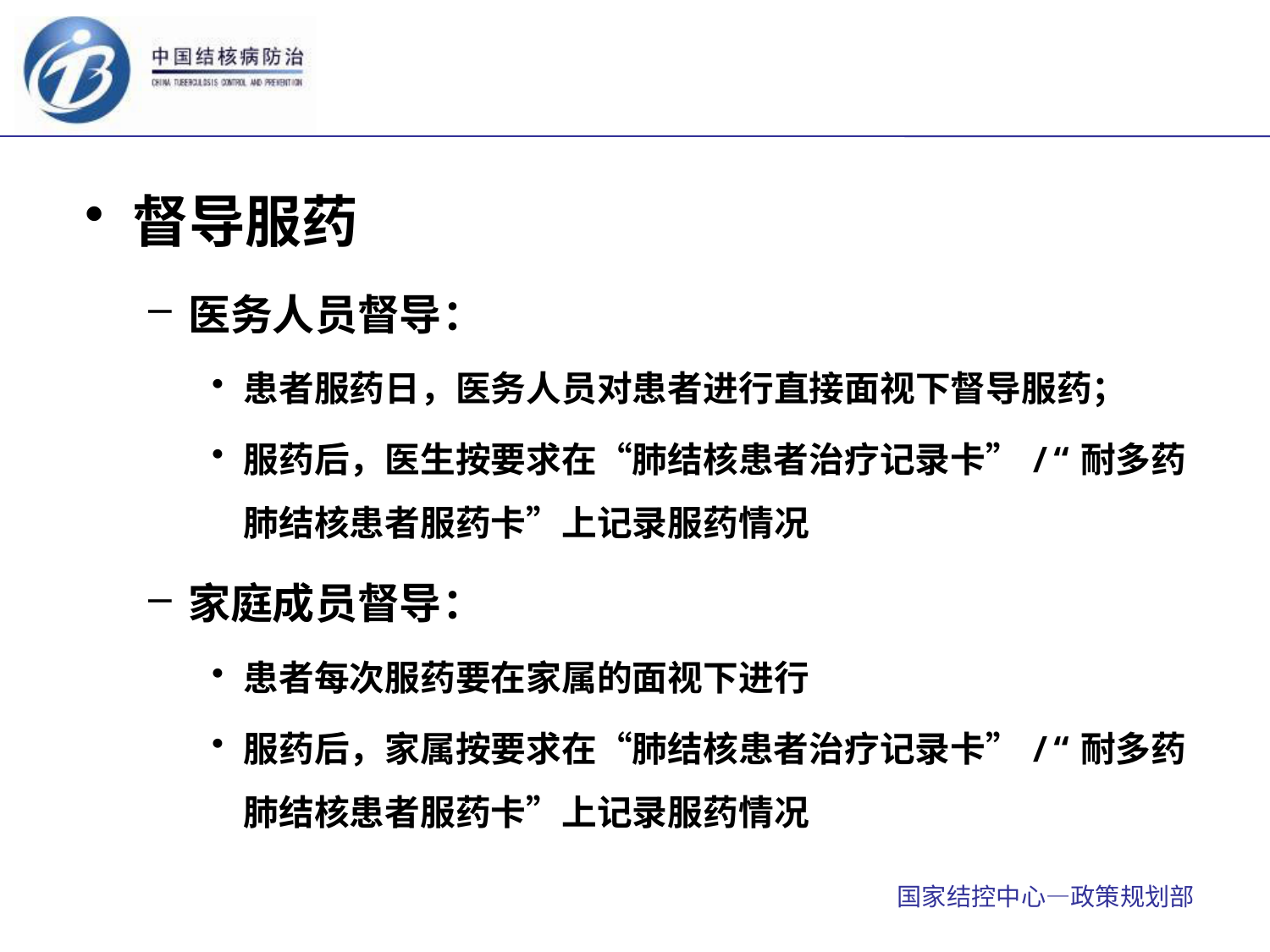

督导服药
医务人员督导：
患者服药日，医务人员对患者进行直接面视下督导服药；
服药后，医生按要求在“肺结核患者治疗记录卡”/“耐多药肺结核患者服药卡”上记录服药情况
家庭成员督导：
患者每次服药要在家属的面视下进行
服药后，家属按要求在“肺结核患者治疗记录卡”/“耐多药肺结核患者服药卡”上记录服药情况